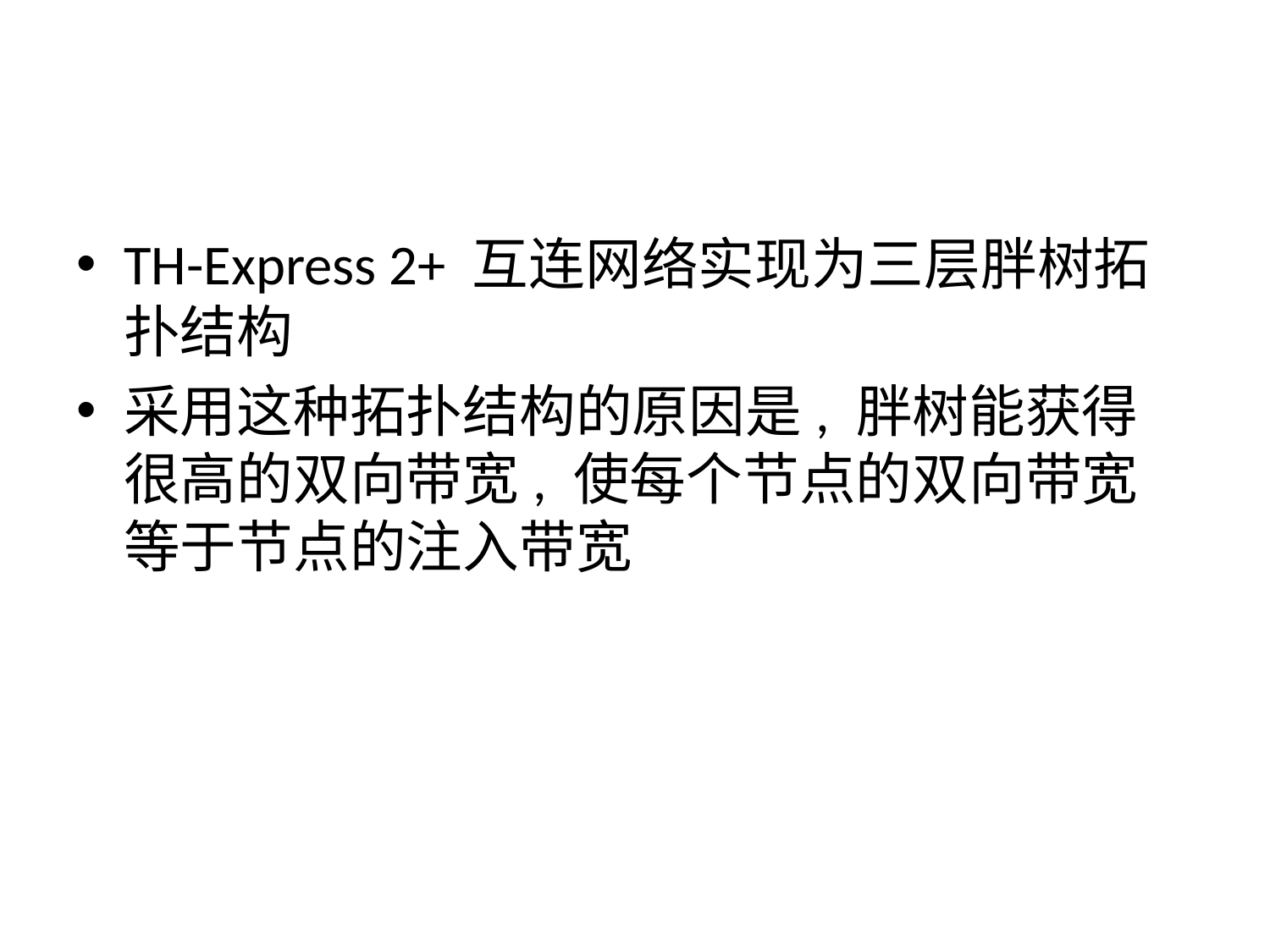

#
TH-Express 2+ 互连网络实现为三层胖树拓扑结构
采用这种拓扑结构的原因是, 胖树能获得很高的双向带宽, 使每个节点的双向带宽等于节点的注入带宽